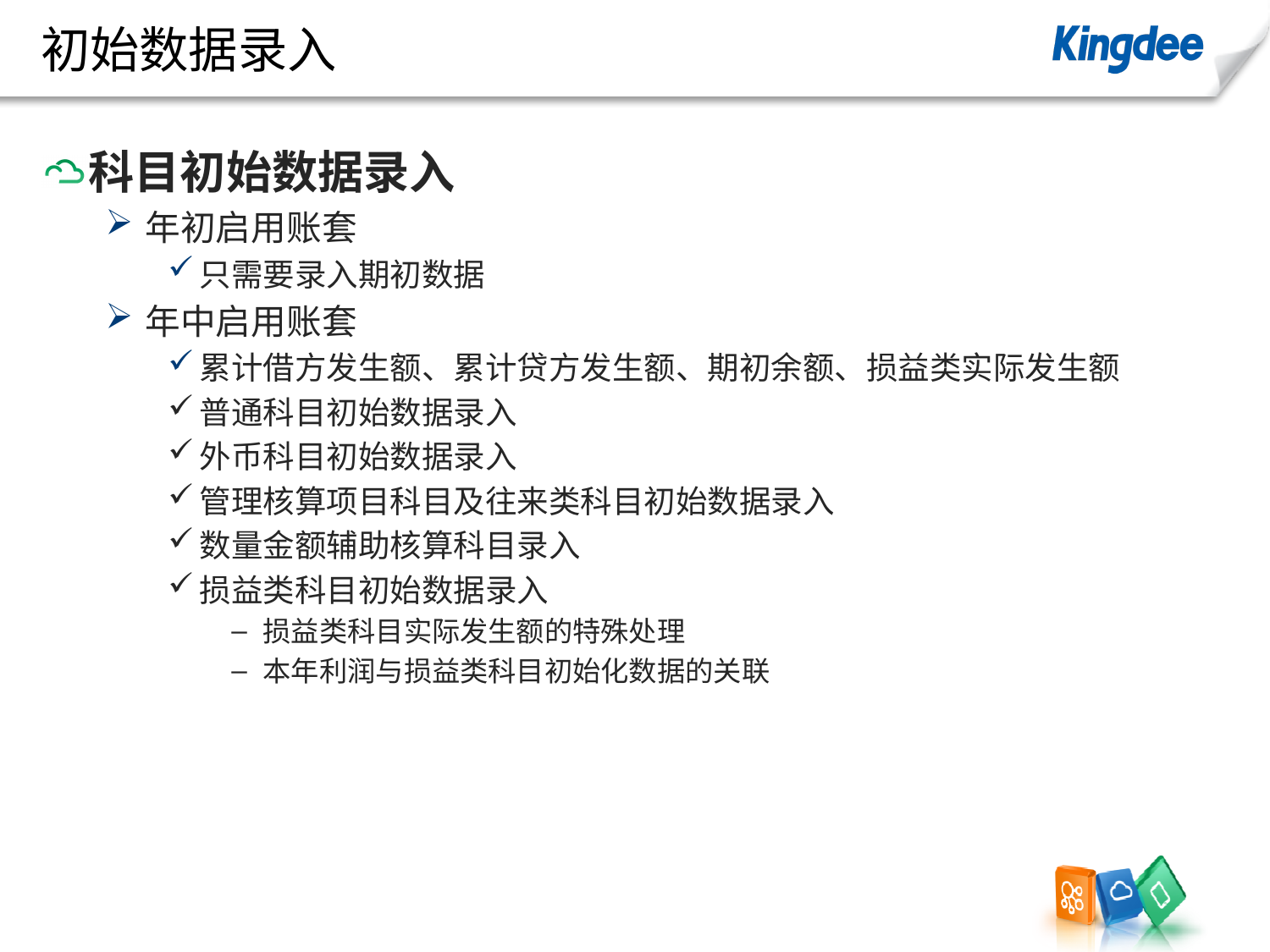

# 初始数据录入
科目初始数据录入
年初启用账套
只需要录入期初数据
年中启用账套
累计借方发生额、累计贷方发生额、期初余额、损益类实际发生额
普通科目初始数据录入
外币科目初始数据录入
管理核算项目科目及往来类科目初始数据录入
数量金额辅助核算科目录入
损益类科目初始数据录入
损益类科目实际发生额的特殊处理
本年利润与损益类科目初始化数据的关联